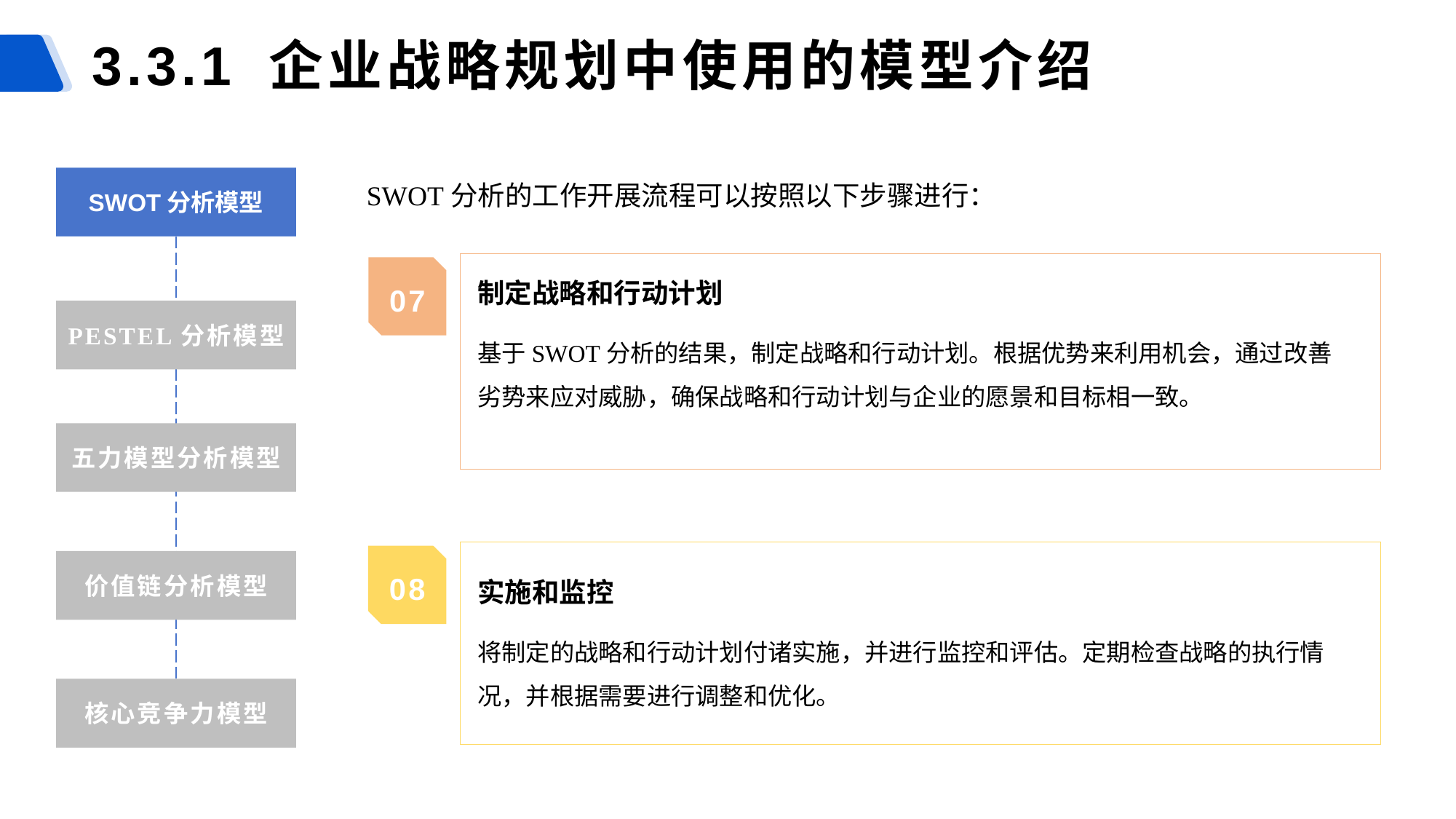

3.3.1 企业战略规划中使用的模型介绍
SWOT分析模型
SWOT分析的工作开展流程可以按照以下步骤进行：

制定战略和行动计划
基于SWOT分析的结果，制定战略和行动计划。根据优势来利用机会，通过改善劣势来应对威胁，确保战略和行动计划与企业的愿景和目标相一致。

07
PESTEL分析模型
五力模型分析模型

价值链分析模型
08
实施和监控
将制定的战略和行动计划付诸实施，并进行监控和评估。定期检查战略的执行情况，并根据需要进行调整和优化。
核心竞争力模型